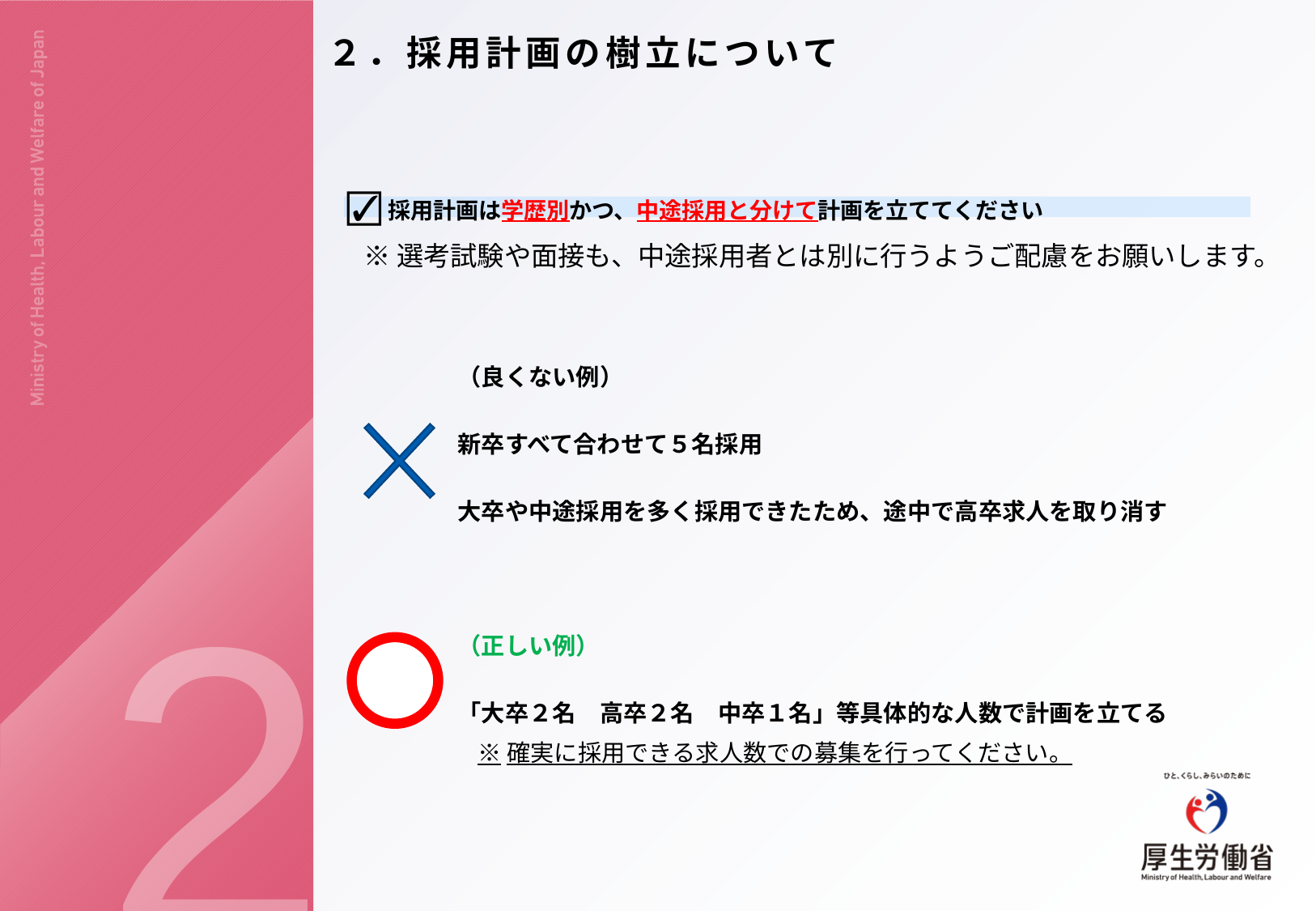

２．採用計画の樹立について
☑採用計画は学歴別かつ、中途採用と分けて計画を立ててください
※選考試験や面接も、中途採用者とは別に行うようご配慮をお願いします。
（良くない例）
新卒すべて合わせて５名採用
大卒や中途採用を多く採用できたため、途中で高卒求人を取り消す

（正しい例）
「大卒２名　高卒２名　中卒１名」等具体的な人数で計画を立てる

2

※確実に採用できる求人数での募集を行ってください。